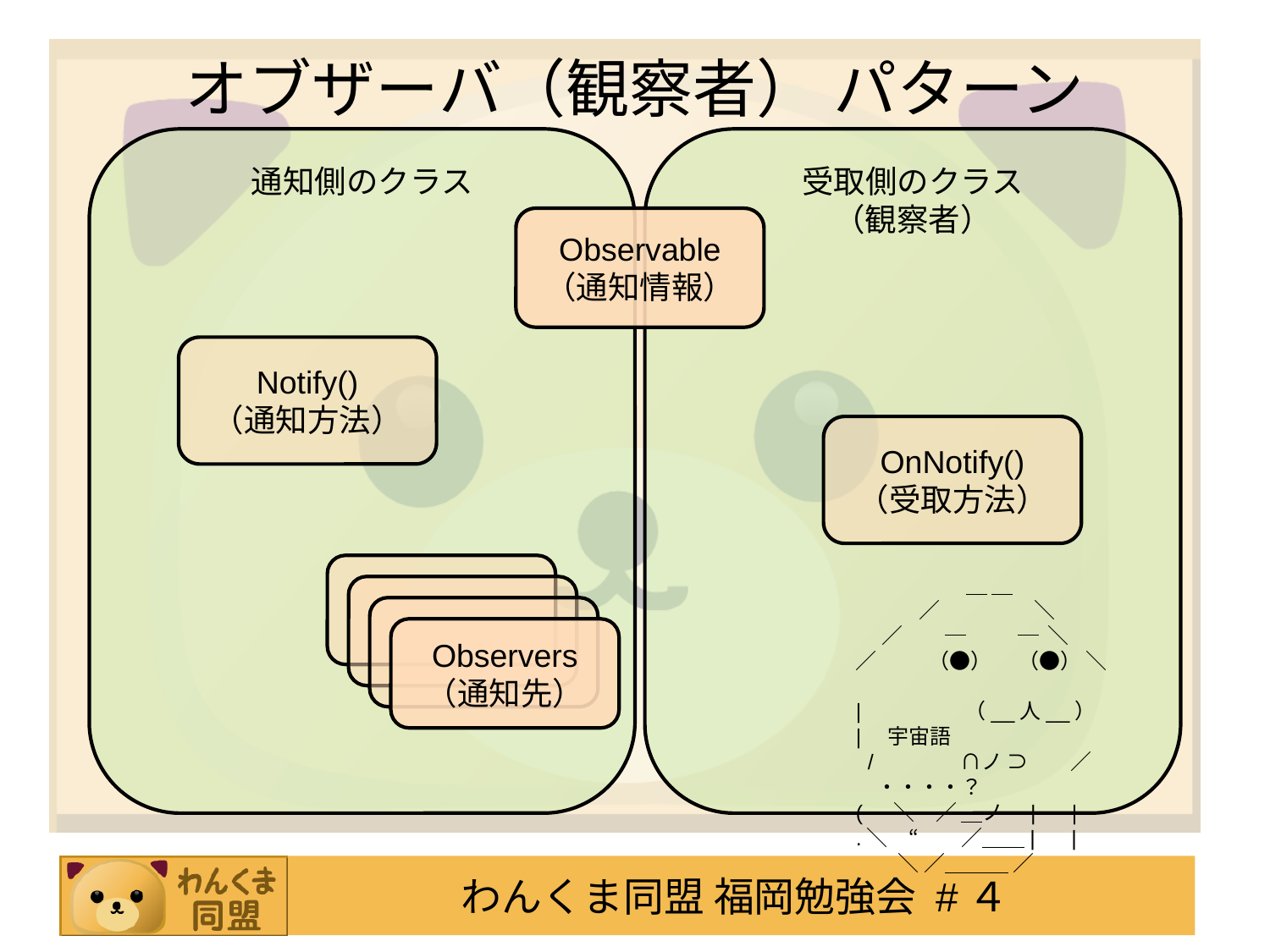

# オブザーバ（観察者） パターン
通知側のクラス
受取側のクラス
（観察者）
Observable
（通知情報）
Notify()
（通知方法）
OnNotify()
（受取方法）

　　　　 　＿ ＿
　　　／　　 　 　＼
　 ／　　─　 　 ─  ＼
／ 　　 （●） 　（●） ＼
|　 　　 　 （__人__）　 |　宇宙語
  /　 　 　  ∩ノ ⊃　　／　・・・・？
(　 ＼　／ ＿ノ　|　 |
.＼　“　　／＿＿|　 |
　　＼ ／＿＿＿ ／

Observers
（通知先）